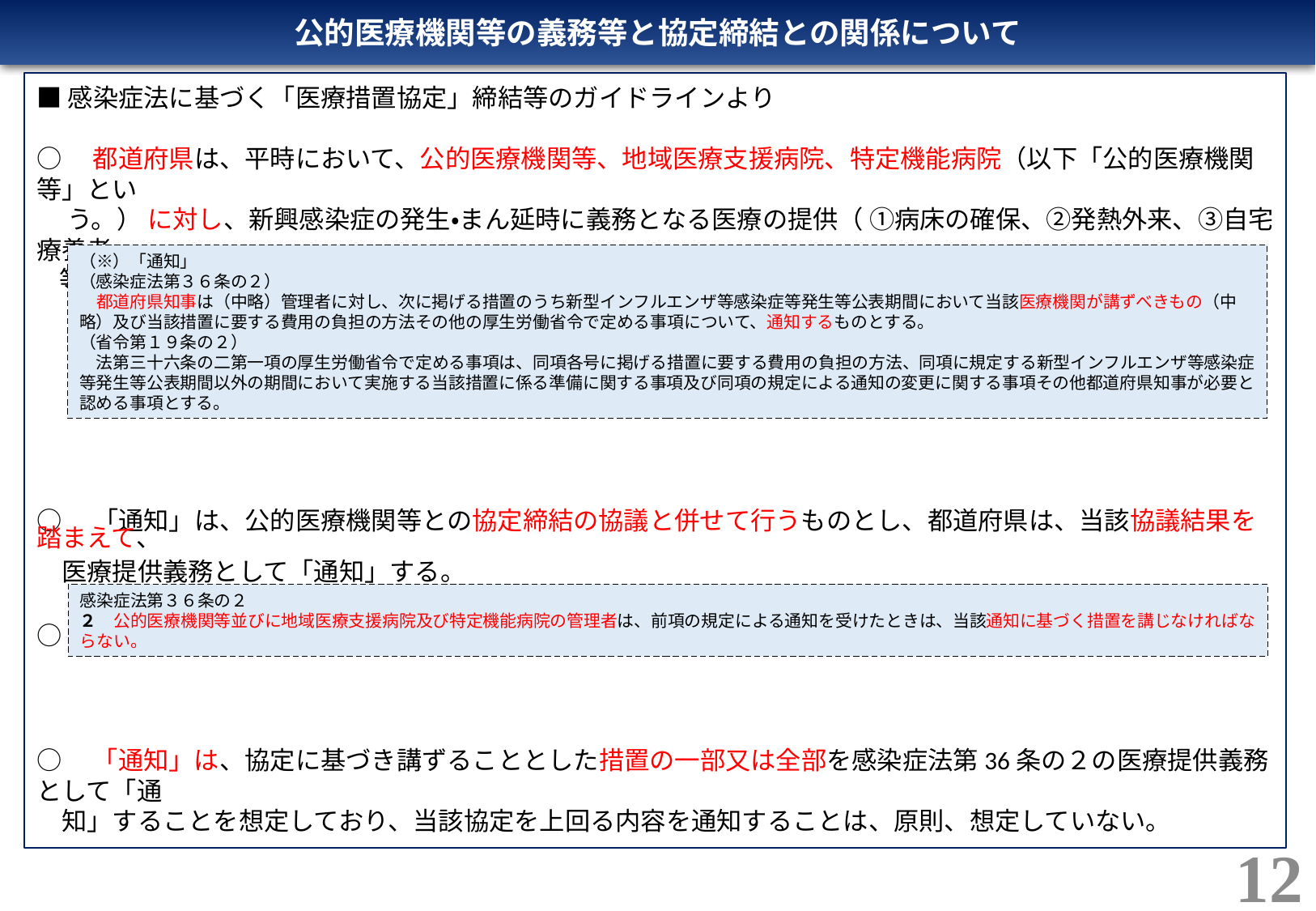

公的医療機関等の義務等と協定締結との関係について

■感染症法に基づく「医療措置協定」締結等のガイドラインより

○　都道府県は、平時において、公的医療機関等、地域医療支援病院、特定機能病院（以下「公的医療機関等」とい
　 う。） に対し、新興感染症の発生・まん延時に義務となる医療の提供（ ①病床の確保、②発熱外来、③自宅療養者
   等への医療の提供、④後方支援、⑤人材派遣のうち１以上）について「通知」（※）することとされている。

○　「通知」は、公的医療機関等との協定締結の協議と併せて行うものとし、都道府県は、当該協議結果を踏まえて、

　医療提供義務として「通知」する。

○　公的医療機関等は、「通知」に基づく措置を新興感染症の発生・まん延時に講じなければならない。

○　「通知」は、協定に基づき講ずることとした措置の一部又は全部を感染症法第36条の２の医療提供義務として「通
　知」することを想定しており、当該協定を上回る内容を通知することは、原則、想定していない。

（※）「通知」
（感染症法第３６条の２）
　都道府県知事は（中略）管理者に対し、次に掲げる措置のうち新型インフルエンザ等感染症等発生等公表期間において当該医療機関が講ずべきもの（中略）及び当該措置に要する費用の負担の方法その他の厚生労働省令で定める事項について、通知するものとする。
（省令第１９条の２）
　法第三十六条の二第一項の厚生労働省令で定める事項は、同項各号に掲げる措置に要する費用の負担の方法、同項に規定する新型インフルエンザ等感染症等発生等公表期間以外の期間において実施する当該措置に係る準備に関する事項及び同項の規定による通知の変更に関する事項その他都道府県知事が必要と認める事項とする。
感染症法第３６条の２
２　公的医療機関等並びに地域医療支援病院及び特定機能病院の管理者は、前項の規定による通知を受けたときは、当該通知に基づく措置を講じなければならない。
12